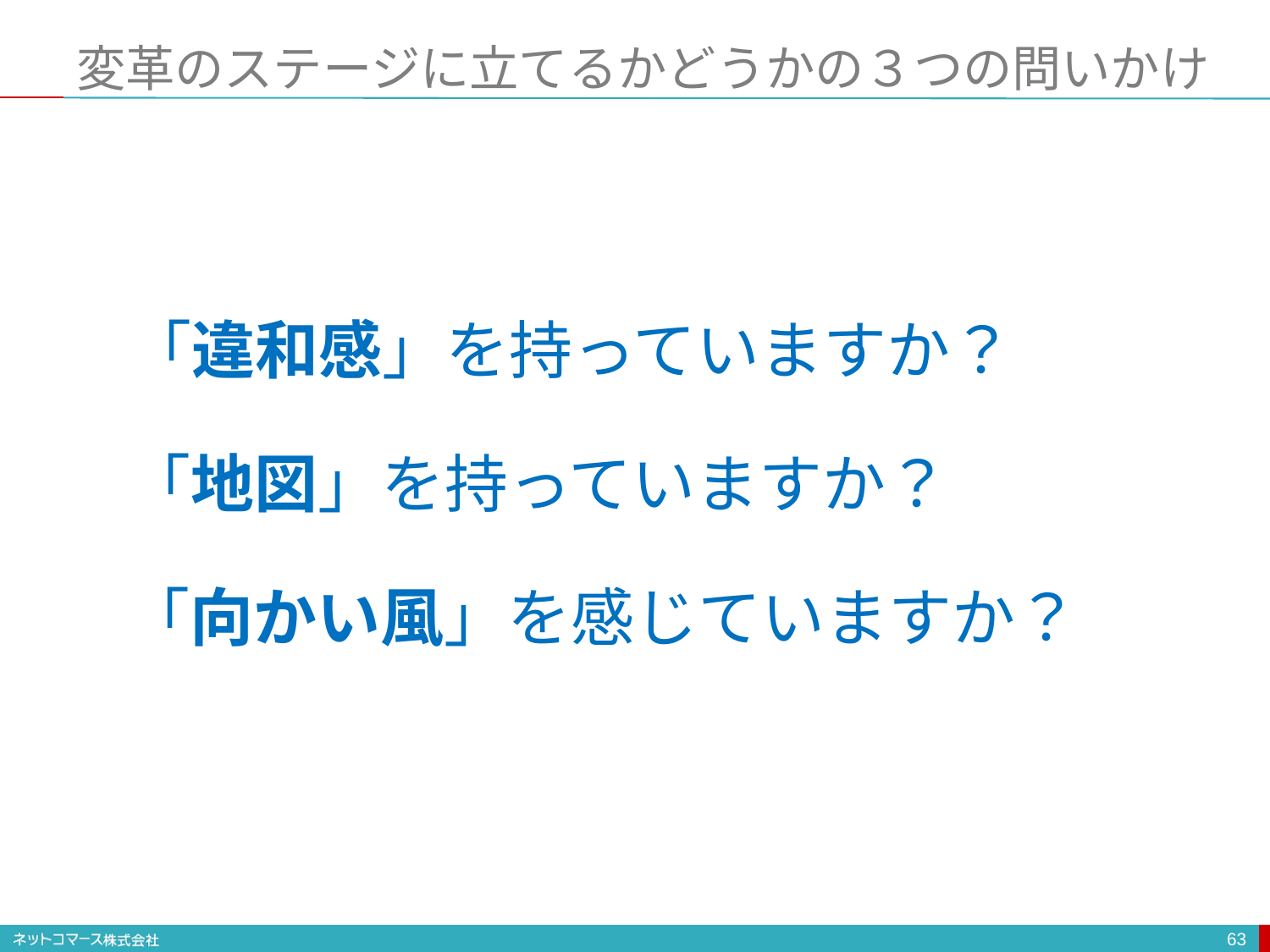

# 変革のステージに立てるかどうかの３つの問いかけ
「違和感」を持っていますか？
「地図」を持っていますか？
「向かい風」を感じていますか？
63